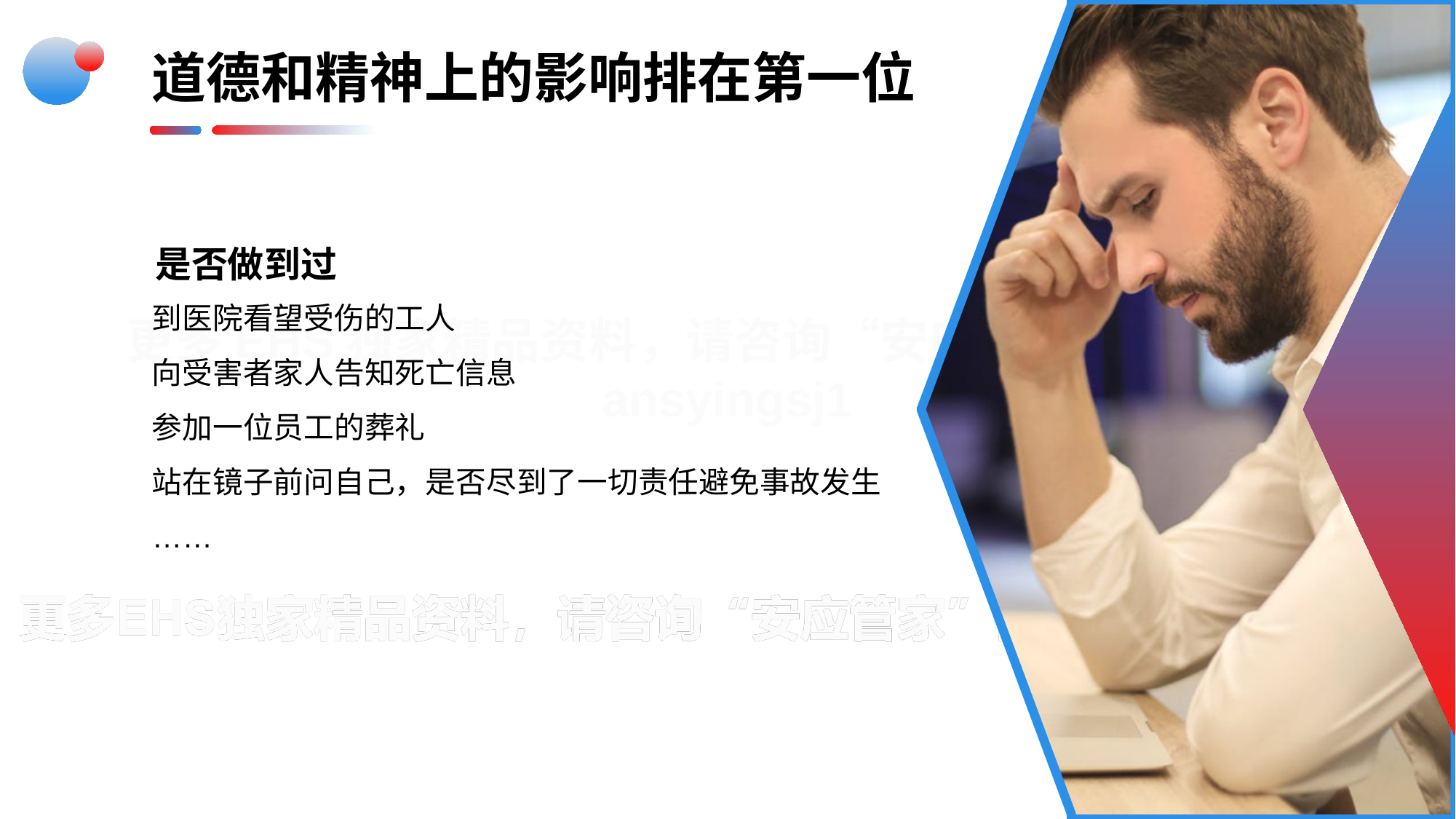

道德和精神上的影响排在第一位

是否做到过
到医院看望受伤的工人
向受害者家人告知死亡信息
参加一位员工的葬礼
站在镜子前问自己，是否尽到了一切责任避免事故发生
……